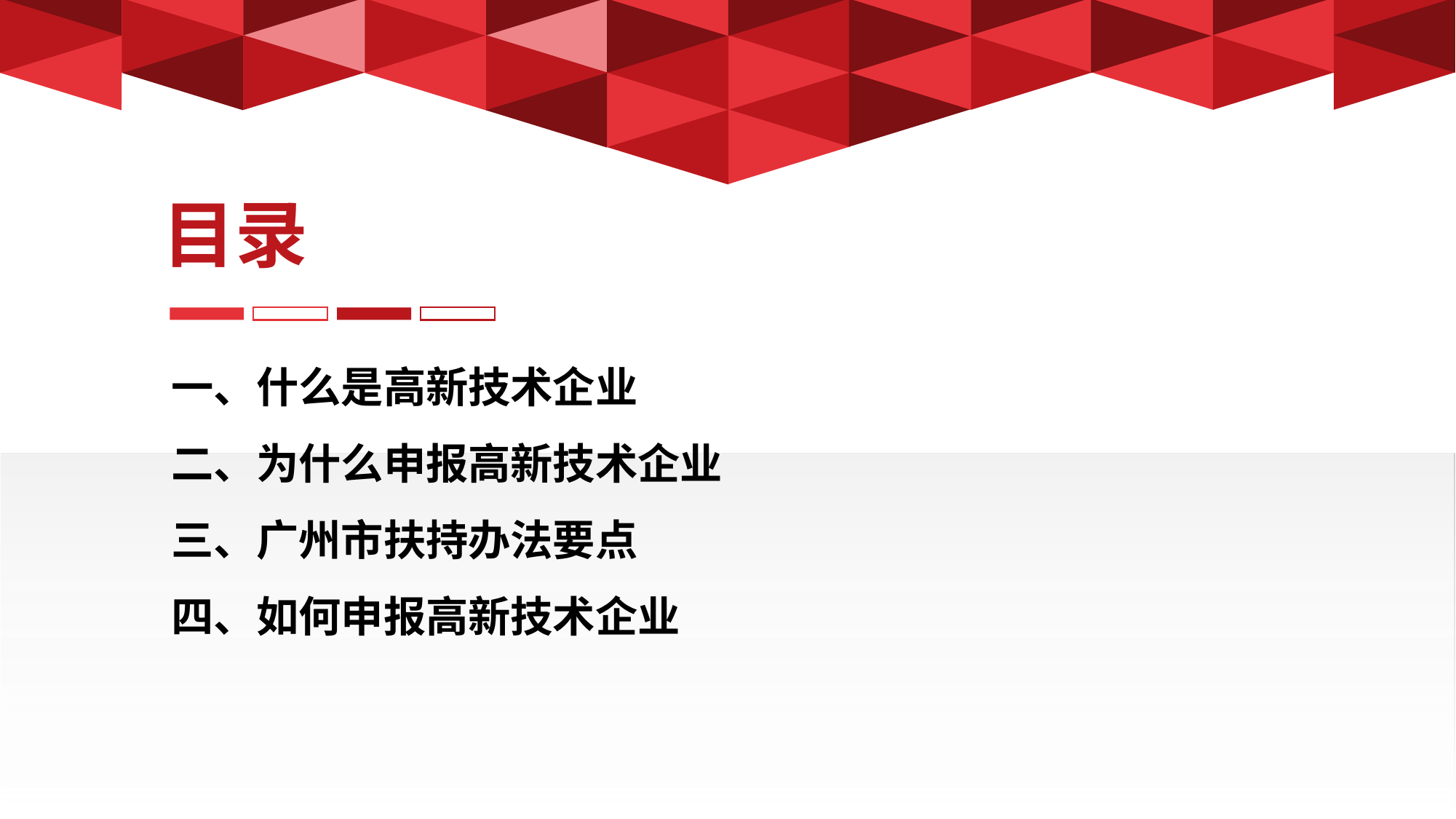

目录

一、什么是高新技术企业
二、为什么申报高新技术企业
三、广州市扶持办法要点
四、如何申报高新技术企业